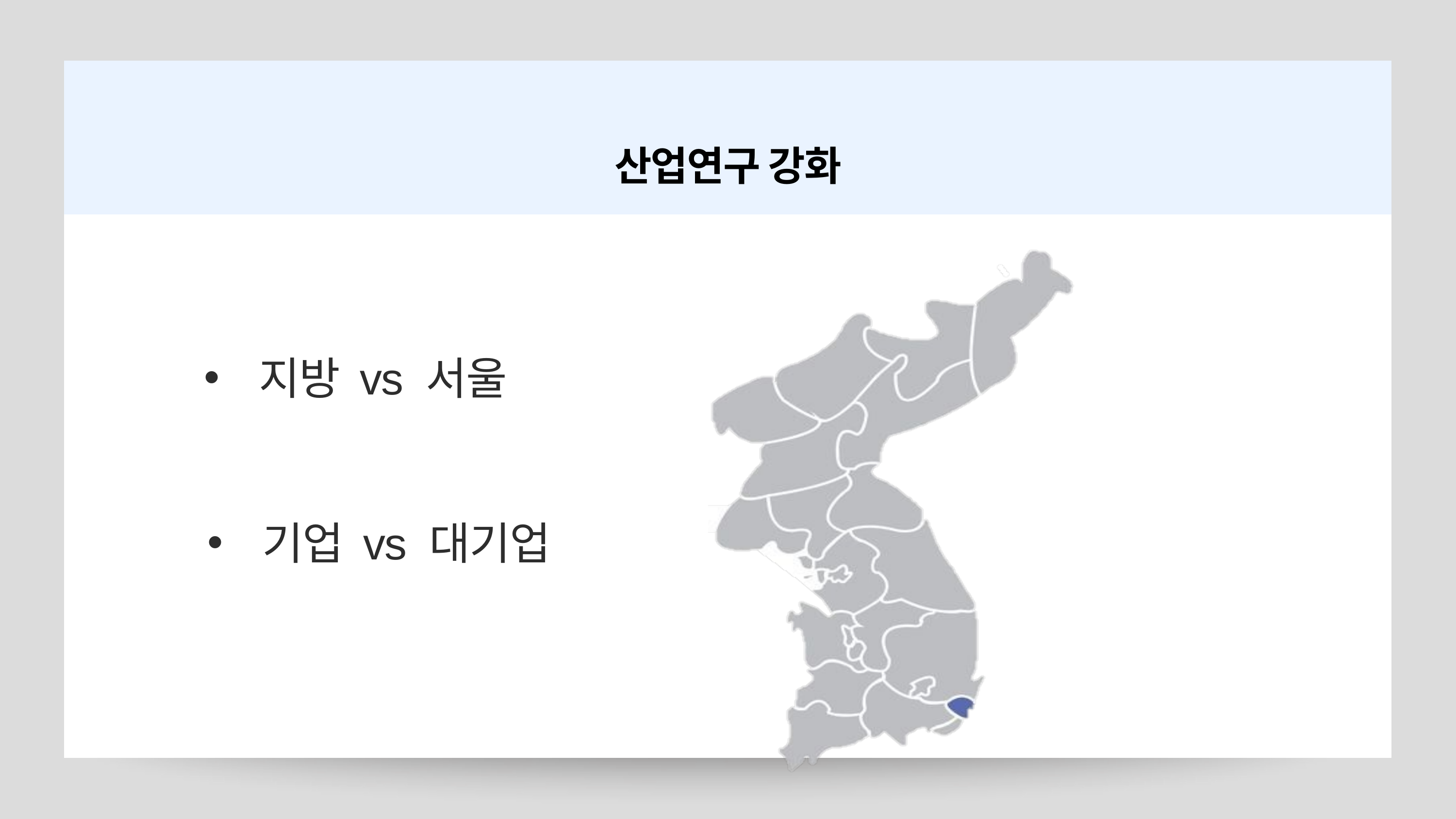

산업연구 강화

지방 vs 서울
기업 vs 대기업